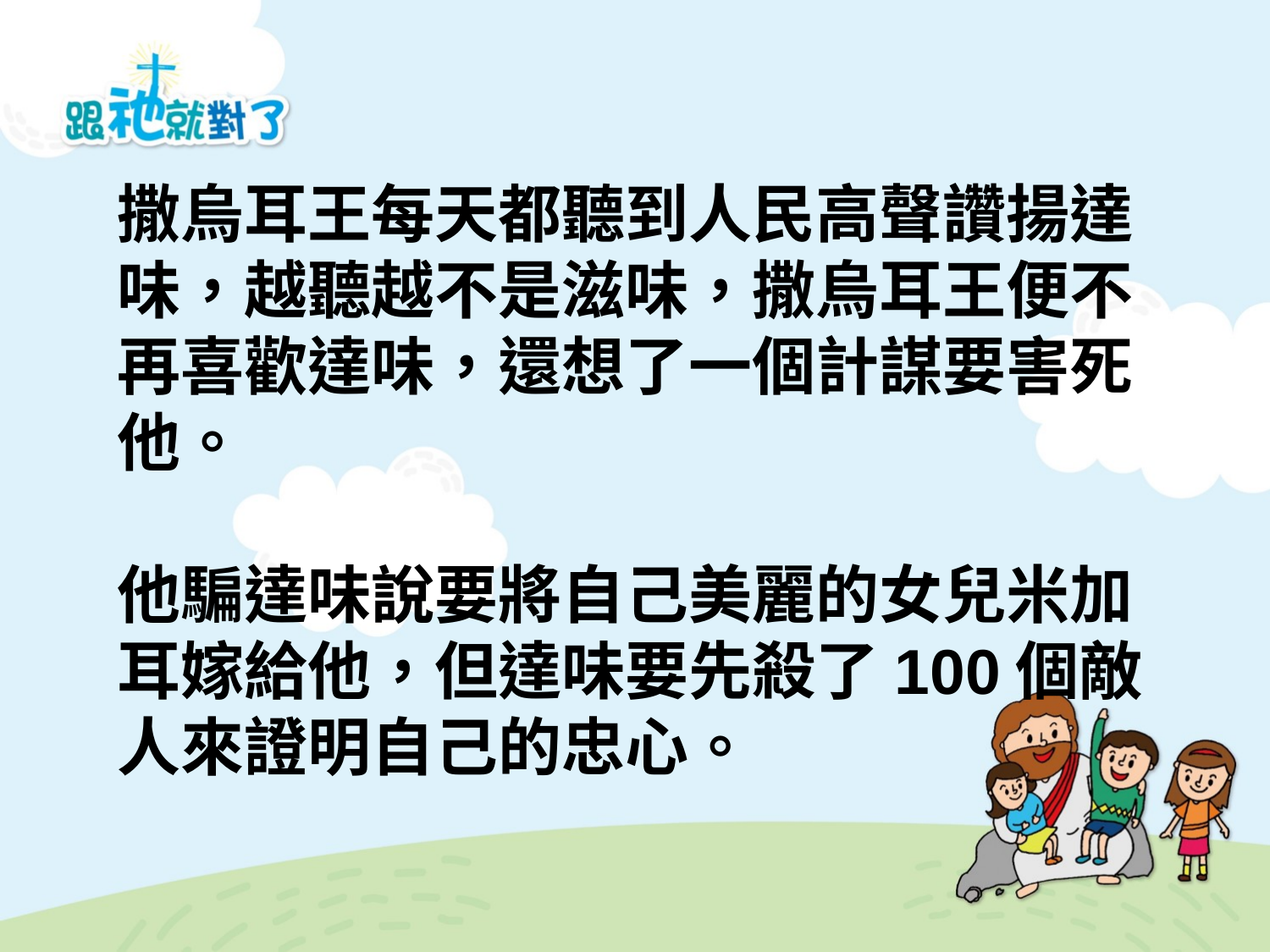

撒烏耳王每天都聽到人民高聲讚揚達味，越聽越不是滋味，撒烏耳王便不再喜歡達味，還想了一個計謀要害死他。

他騙達味說要將自己美麗的女兒米加耳嫁給他，但達味要先殺了100個敵人來證明自己的忠心。